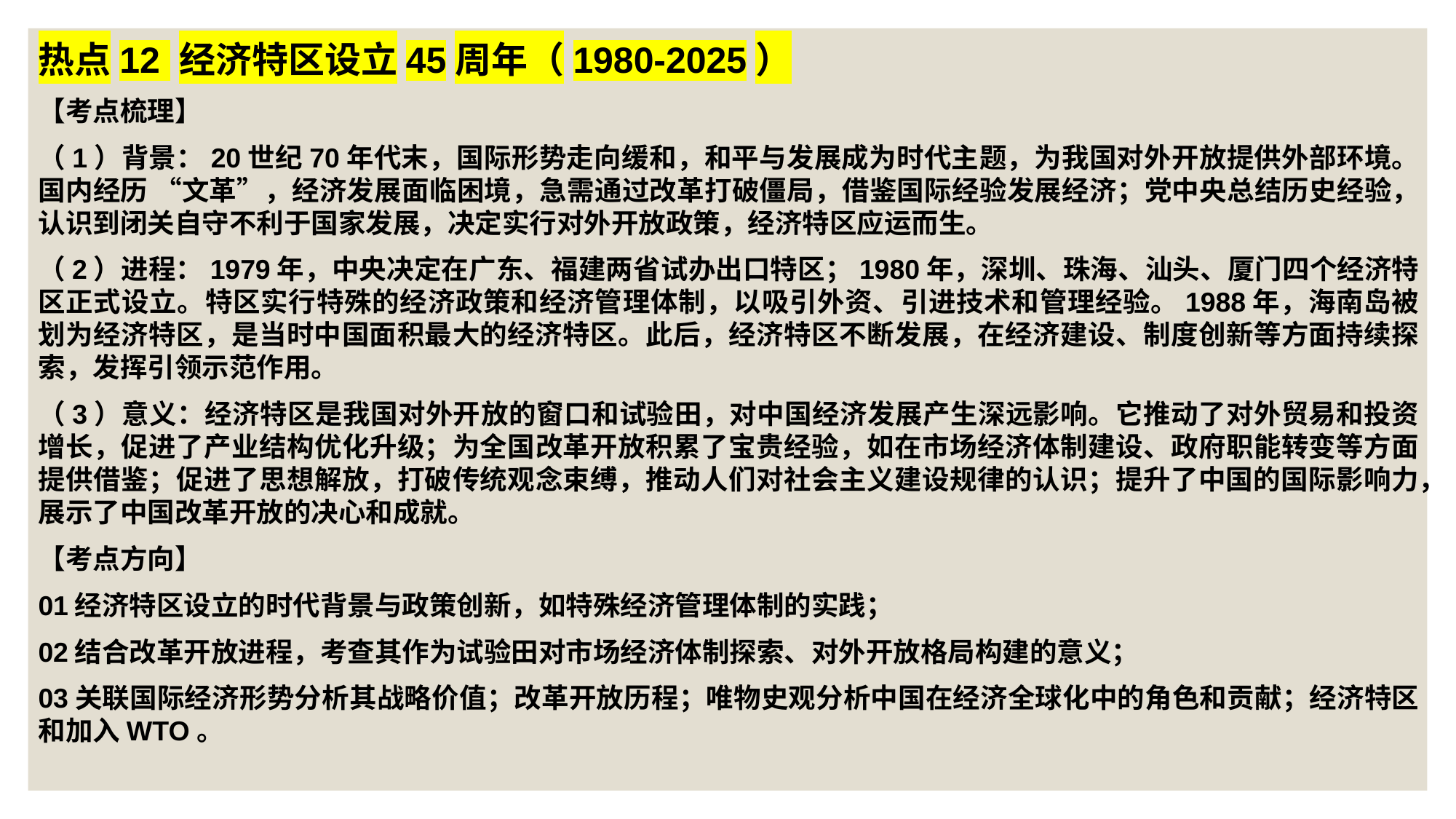

热点12 经济特区设立45周年（1980-2025）
【考点梳理】
（1）背景：20世纪70年代末，国际形势走向缓和，和平与发展成为时代主题，为我国对外开放提供外部环境。国内经历 “文革”，经济发展面临困境，急需通过改革打破僵局，借鉴国际经验发展经济；党中央总结历史经验，认识到闭关自守不利于国家发展，决定实行对外开放政策，经济特区应运而生。
（2）进程：1979年，中央决定在广东、福建两省试办出口特区；1980年，深圳、珠海、汕头、厦门四个经济特区正式设立。特区实行特殊的经济政策和经济管理体制，以吸引外资、引进技术和管理经验。1988年，海南岛被划为经济特区，是当时中国面积最大的经济特区。此后，经济特区不断发展，在经济建设、制度创新等方面持续探索，发挥引领示范作用。
（3）意义：经济特区是我国对外开放的窗口和试验田，对中国经济发展产生深远影响。它推动了对外贸易和投资增长，促进了产业结构优化升级；为全国改革开放积累了宝贵经验，如在市场经济体制建设、政府职能转变等方面提供借鉴；促进了思想解放，打破传统观念束缚，推动人们对社会主义建设规律的认识；提升了中国的国际影响力，展示了中国改革开放的决心和成就。
【考点方向】
01经济特区设立的时代背景与政策创新，如特殊经济管理体制的实践；
02结合改革开放进程，考查其作为试验田对市场经济体制探索、对外开放格局构建的意义；
03关联国际经济形势分析其战略价值；改革开放历程；唯物史观分析中国在经济全球化中的角色和贡献；经济特区和加入WTO。